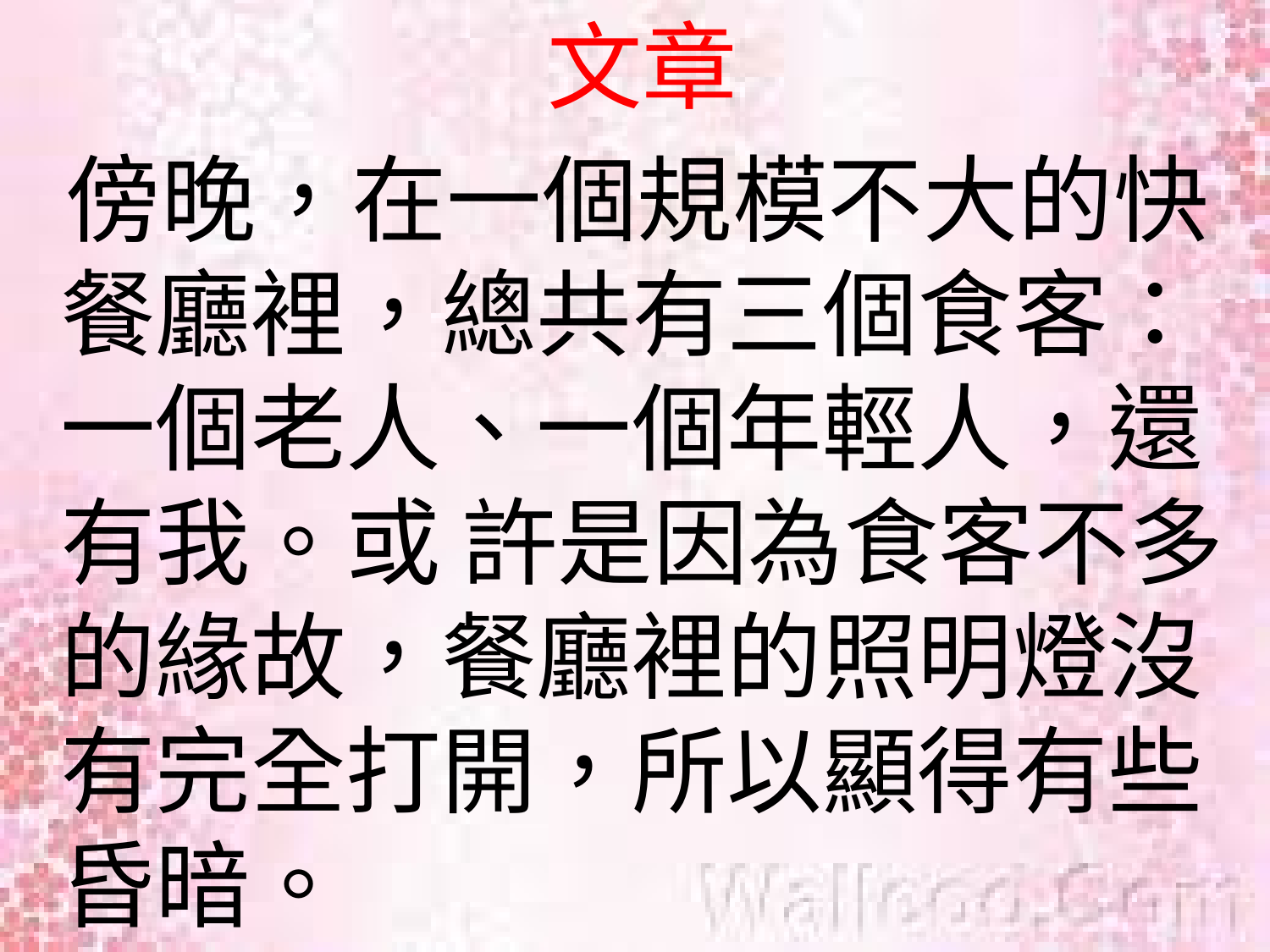

文章
  傍晚，在一個規模不大的快餐廳裡，總共有三個食客：一個老人、一個年輕人，還有我。或 許是因為食客不多的緣故，餐廳裡的照明燈沒有完全打開，所以顯得有些昏暗。